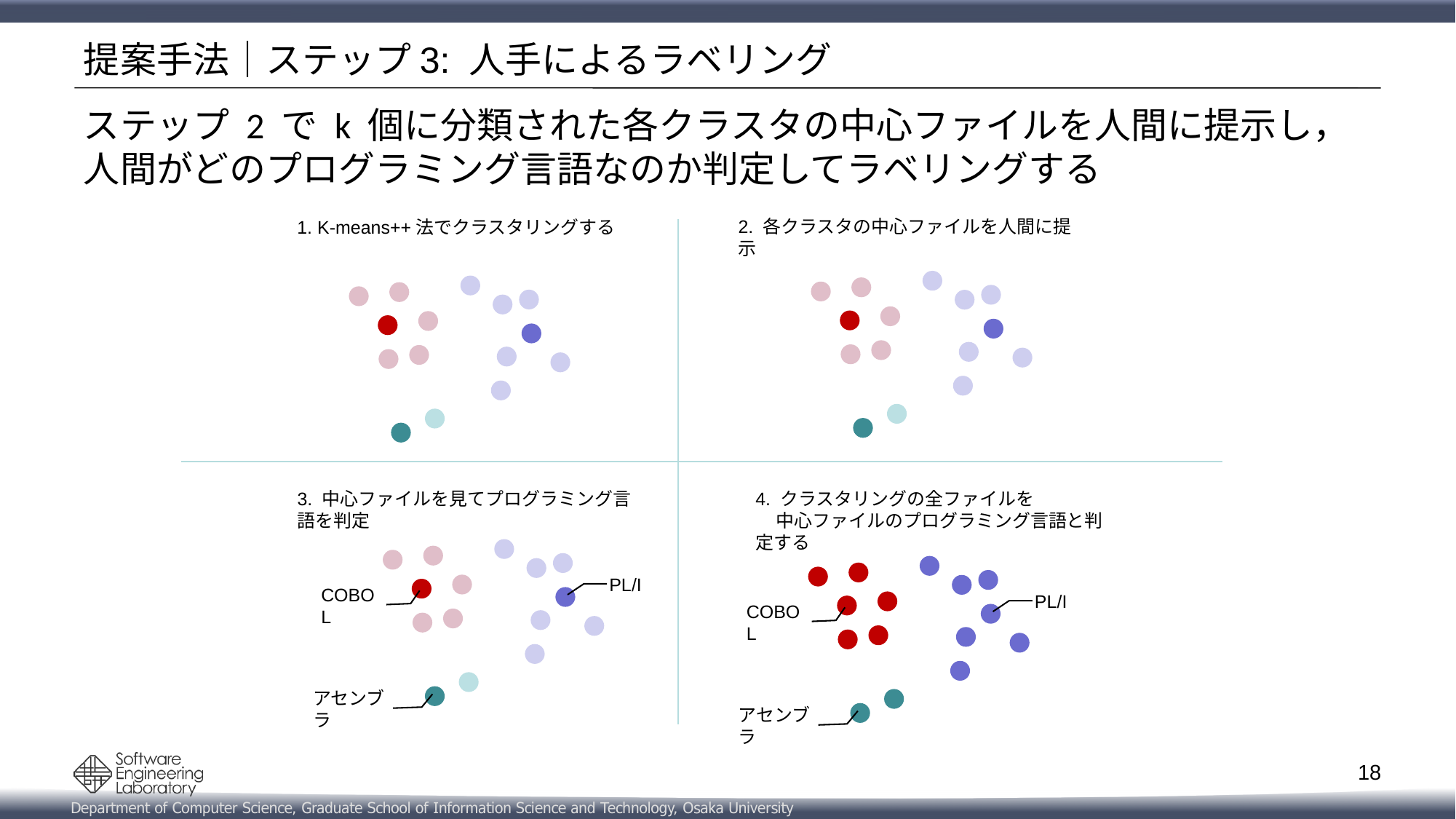

# 提案手法｜ステップ3: 人手によるラベリング
ステップ 2 で k 個に分類された各クラスタの中心ファイルを人間に提示し，
人間がどのプログラミング言語なのか判定してラベリングする
2. 各クラスタの中心ファイルを人間に提示
1. K-means++法でクラスタリングする

3. 中心ファイルを見てプログラミング言語を判定
4. クラスタリングの全ファイルを
    中心ファイルのプログラミング言語と判定する

PL/I
PL/I
COBOL
COBOL
アセンブラ
アセンブラ
18